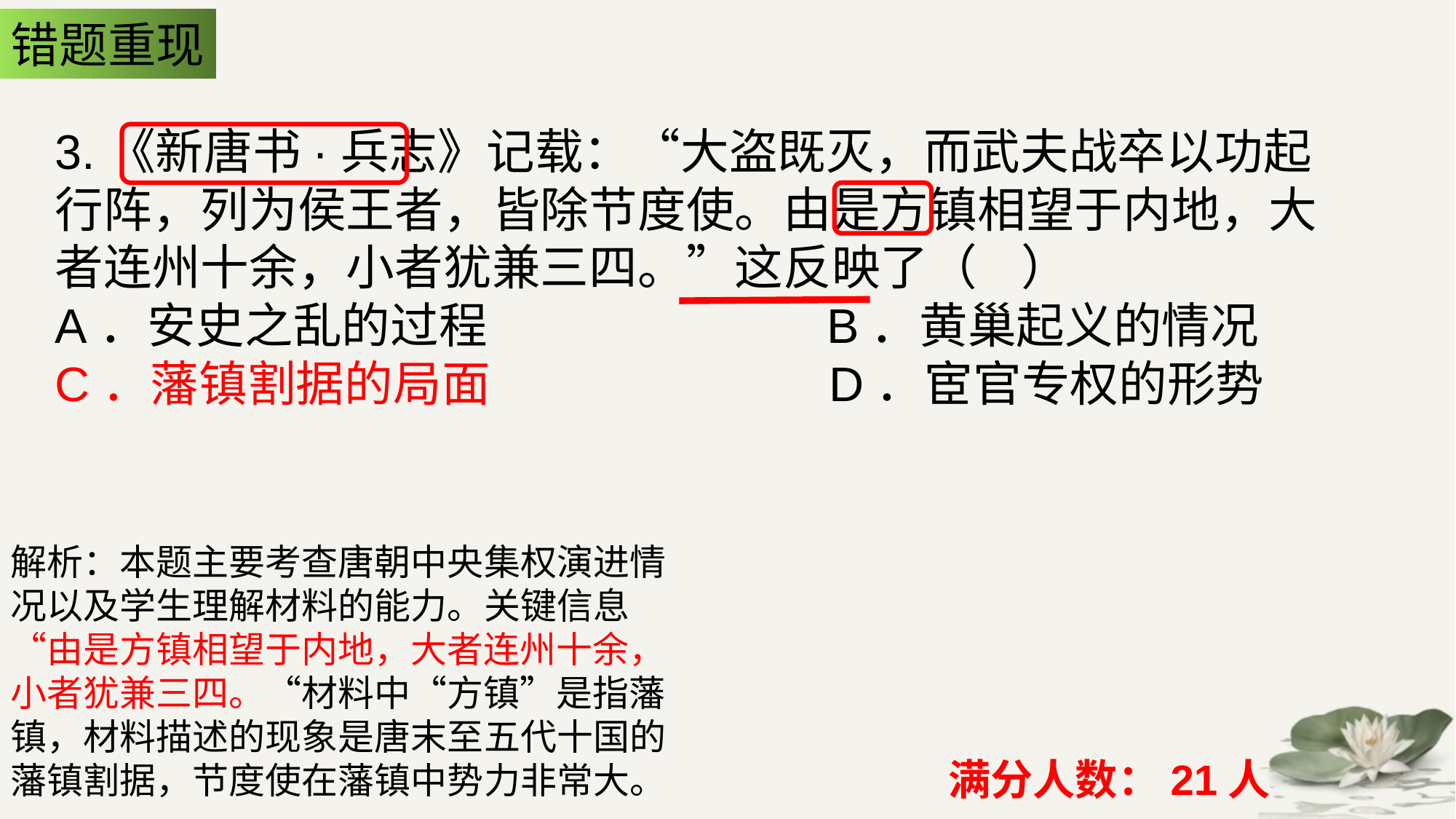

错题重现
3.《新唐书·兵志》记载：“大盗既灭，而武夫战卒以功起行阵，列为侯王者，皆除节度使。由是方镇相望于内地，大者连州十余，小者犹兼三四。”这反映了（    ）A．安史之乱的过程                              B．黄巢起义的情况
C．藩镇割据的局面                              D．宦官专权的形势

解析：本题主要考查唐朝中央集权演进情况以及学生理解材料的能力。关键信息“由是方镇相望于内地，大者连州十余，小者犹兼三四。“材料中“方镇”是指藩镇，材料描述的现象是唐末至五代十国的藩镇割据，节度使在藩镇中势力非常大。
满分人数：21人